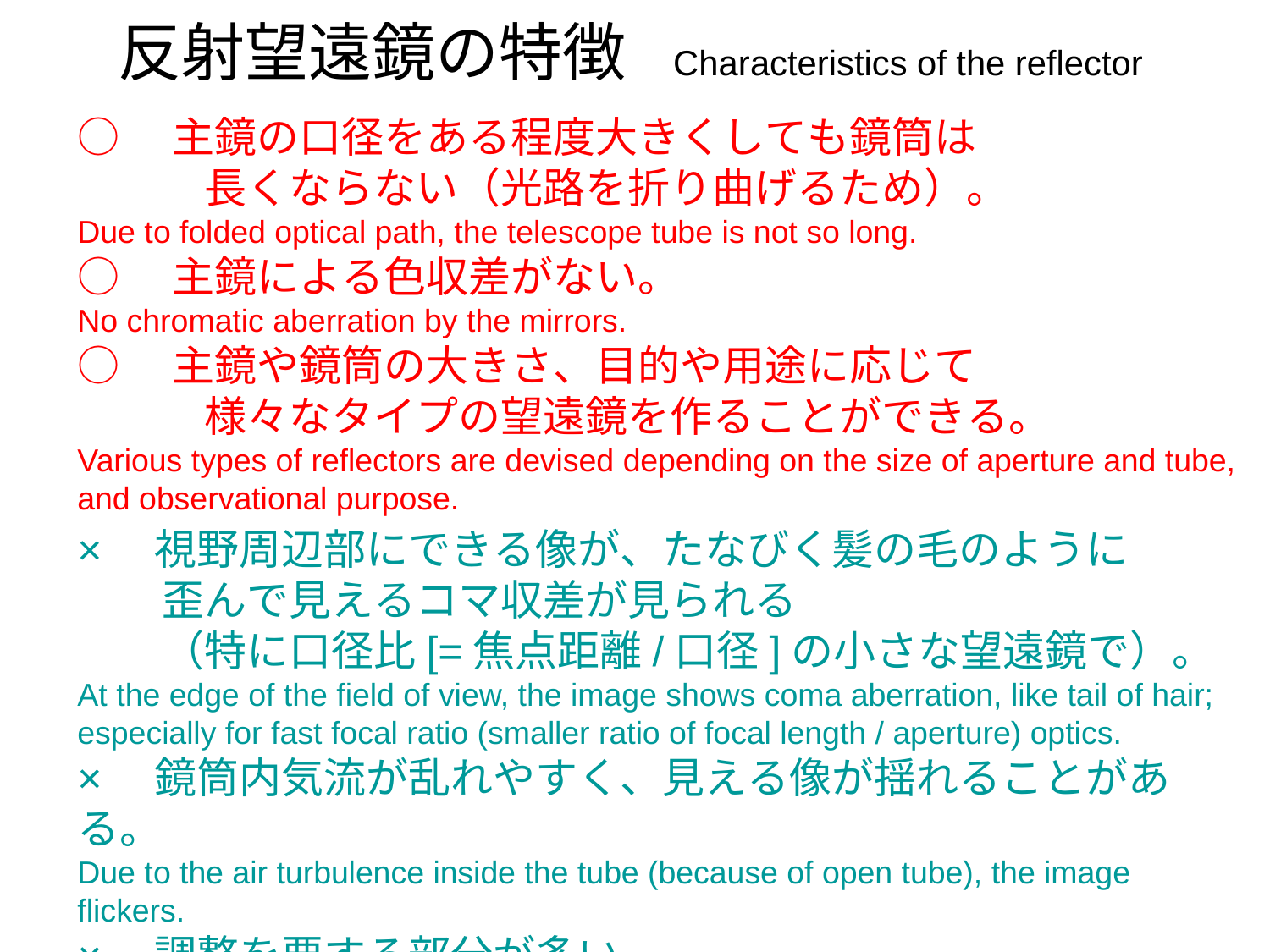

反射望遠鏡の特徴 Characteristics of the reflector
○　主鏡の口径をある程度大きくしても鏡筒は
　　  長くならない（光路を折り曲げるため）。
Due to folded optical path, the telescope tube is not so long.
○　主鏡による色収差がない。
No chromatic aberration by the mirrors.
○　主鏡や鏡筒の大きさ、目的や用途に応じて
　　  様々なタイプの望遠鏡を作ることができる。
Various types of reflectors are devised depending on the size of aperture and tube, and observational purpose.
×　視野周辺部にできる像が、たなびく髪の毛のように
　　歪んで見えるコマ収差が見られる
　　（特に口径比[=焦点距離/口径]の小さな望遠鏡で）。
At the edge of the field of view, the image shows coma aberration, like tail of hair; especially for fast focal ratio (smaller ratio of focal length / aperture) optics.
×　鏡筒内気流が乱れやすく、見える像が揺れることがある。
Due to the air turbulence inside the tube (because of open tube), the image flickers.
×　調整を要する部分が多い。
Many parts which we need to adjust and maintain.